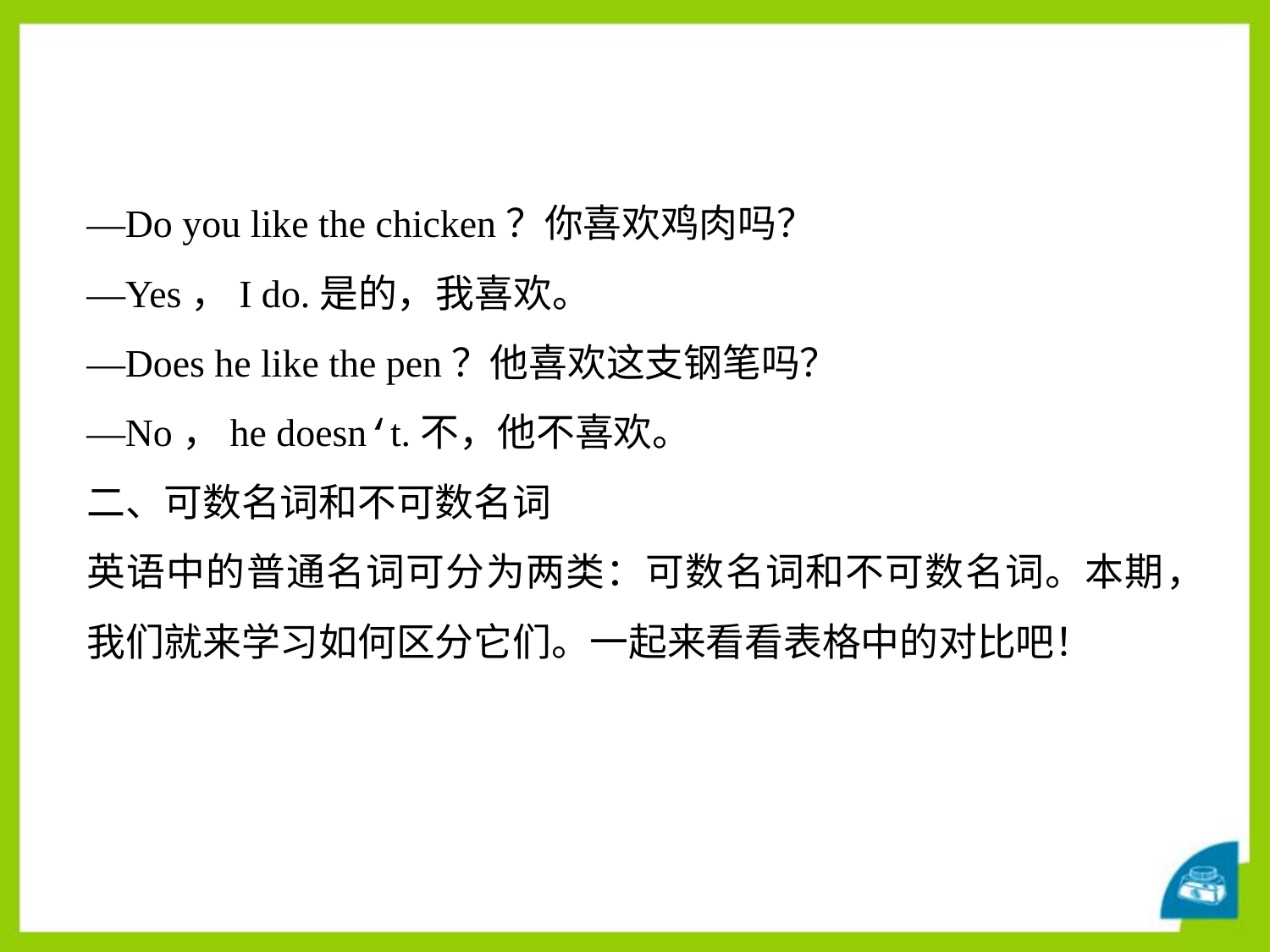

—Do you like the chicken？你喜欢鸡肉吗？
—Yes，I do.是的，我喜欢。
—Does he like the pen？他喜欢这支钢笔吗？
—No，he doesn‘t.不，他不喜欢。
二、可数名词和不可数名词
英语中的普通名词可分为两类：可数名词和不可数名词。本期，我们就来学习如何区分它们。一起来看看表格中的对比吧！